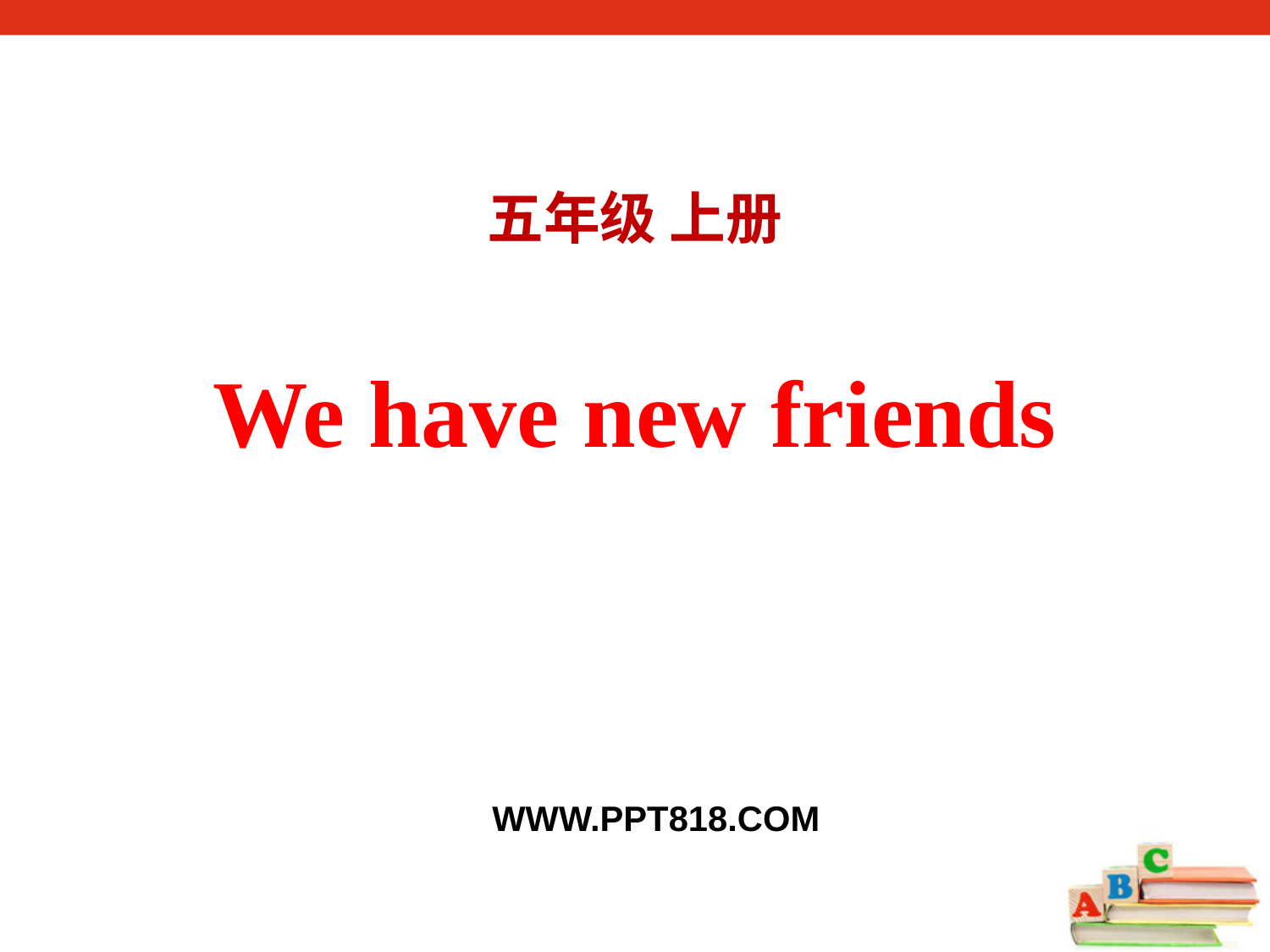

五年级 上册
We have new friends
WWW.PPT818.COM